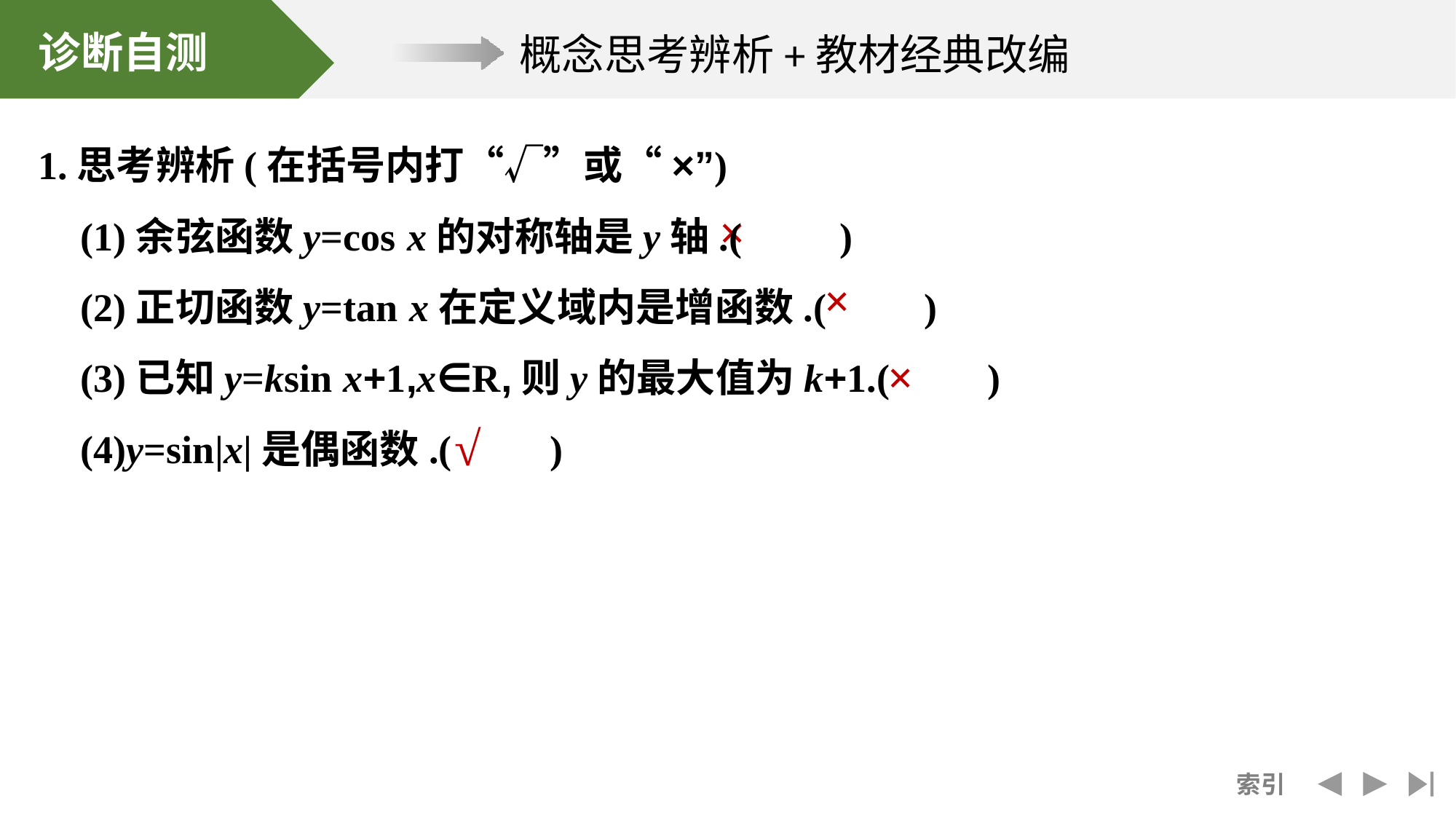

1.思考辨析(在括号内打“√”或“×”)
(1)余弦函数y=cos x的对称轴是y轴.(　　)
(2)正切函数y=tan x在定义域内是增函数.(　　)
(3)已知y=ksin x+1,x∈R,则y的最大值为k+1.(　　)
(4)y=sin|x|是偶函数.(　　)
×
×
×
√